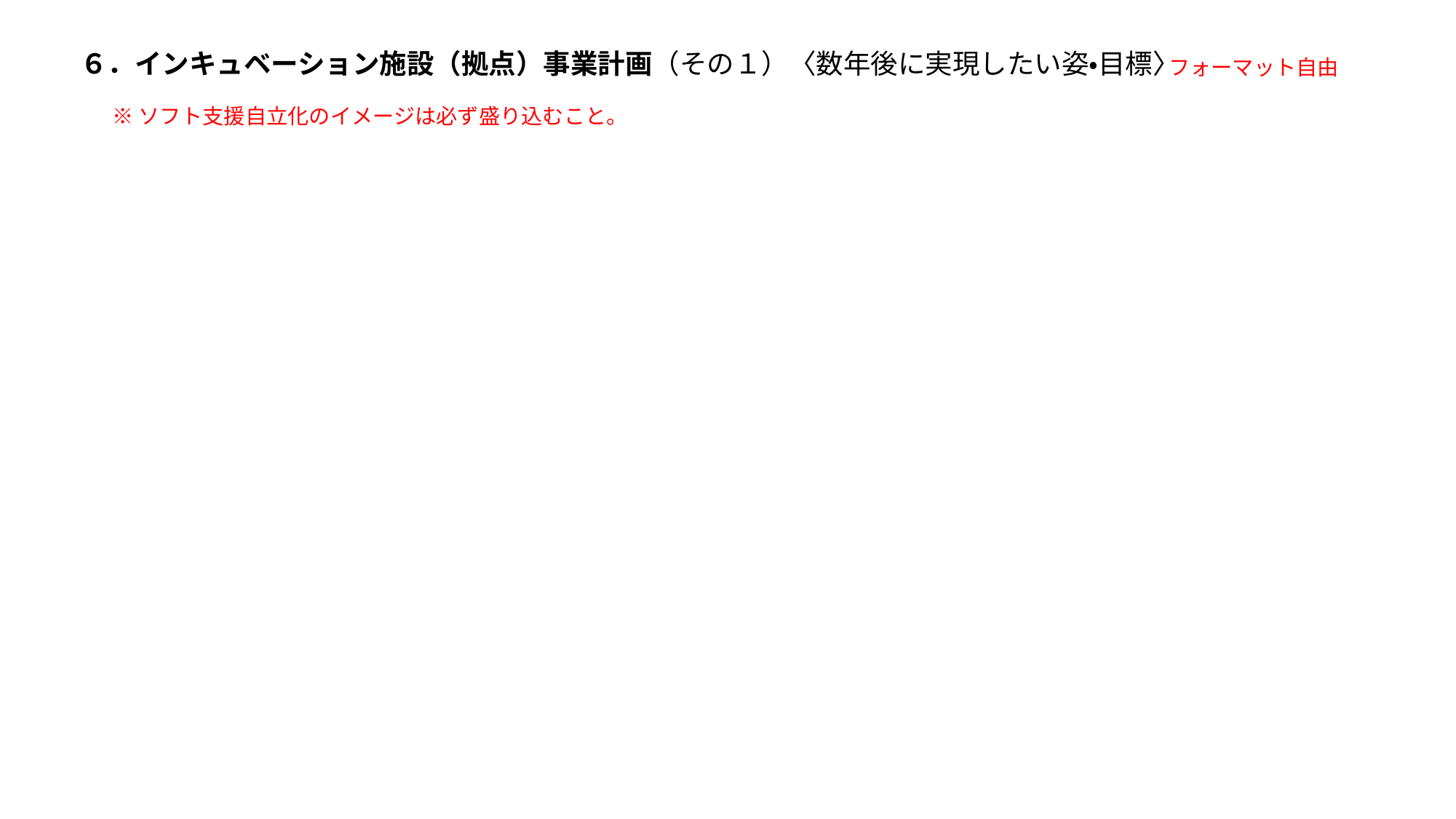

６．インキュベーション施設（拠点）事業計画（その１）〈数年後に実現したい姿・目標〉
フォーマット自由
※ソフト支援自立化のイメージは必ず盛り込むこと。